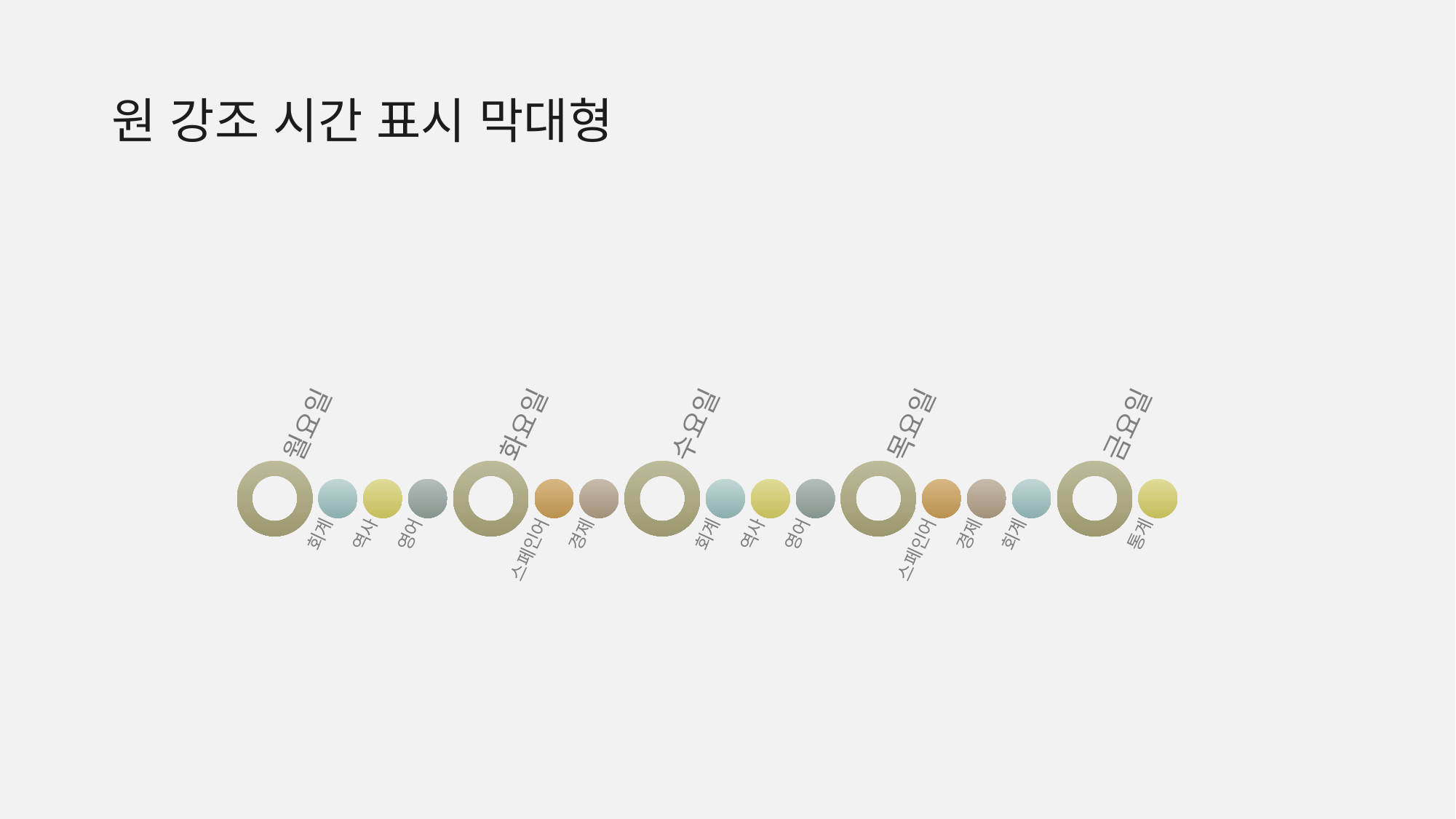

# 원 강조 시간 표시 막대형
월요일
회계
역사
영어
화요일
스페인어
경제
수요일
회계
역사
영어
목요일
스페인어
경제
회계
금요일
통계